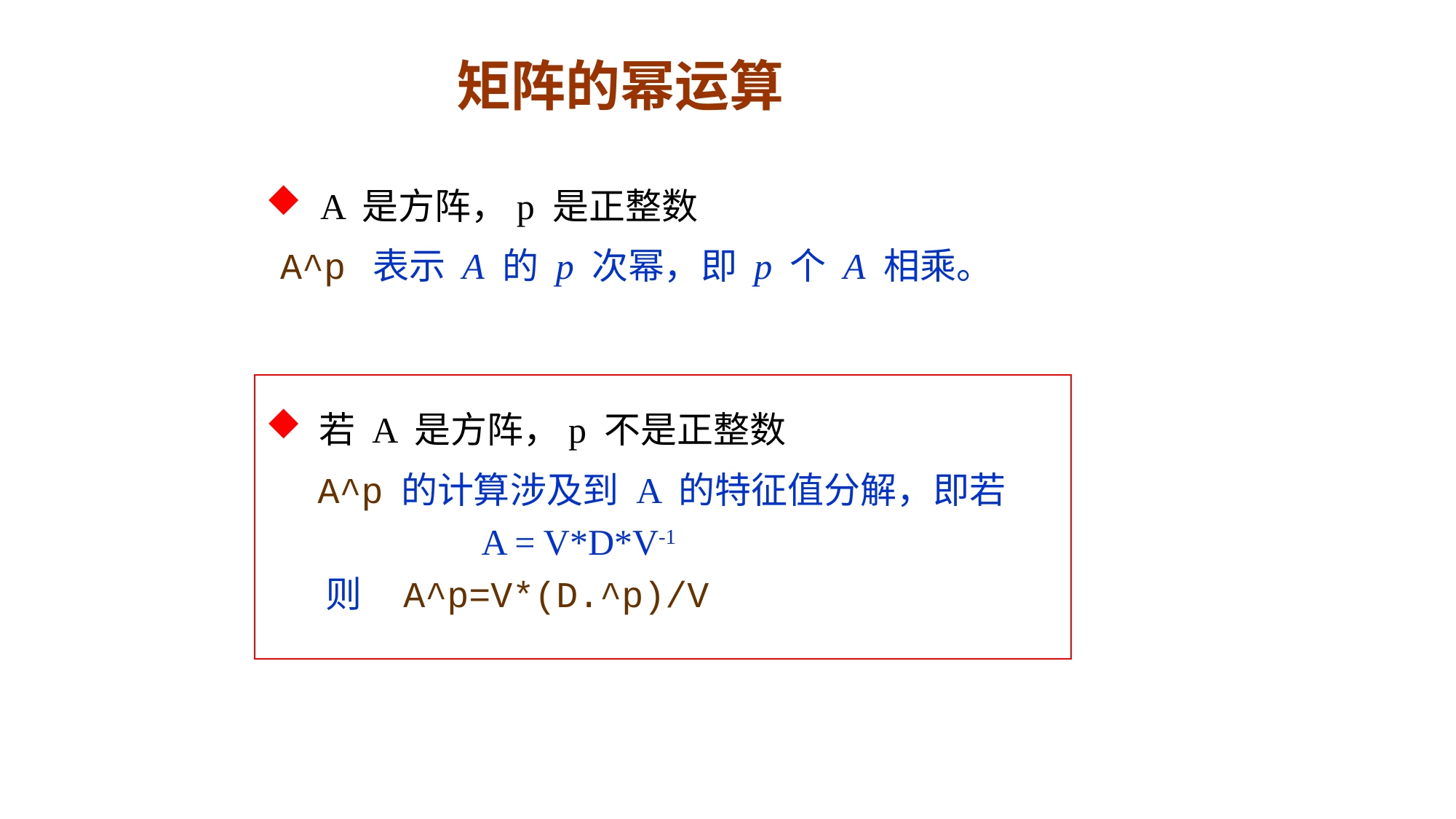

# 矩阵的幂运算
  A 是方阵，p 是正整数
A^p  表示 A 的 p 次幂，即 p 个 A 相乘。

 若 A 是方阵，p 不是正整数
 A^p 的计算涉及到 A 的特征值分解，即若
                   A = V*D*V-1
 则    A^p=V*(D.^p)/V